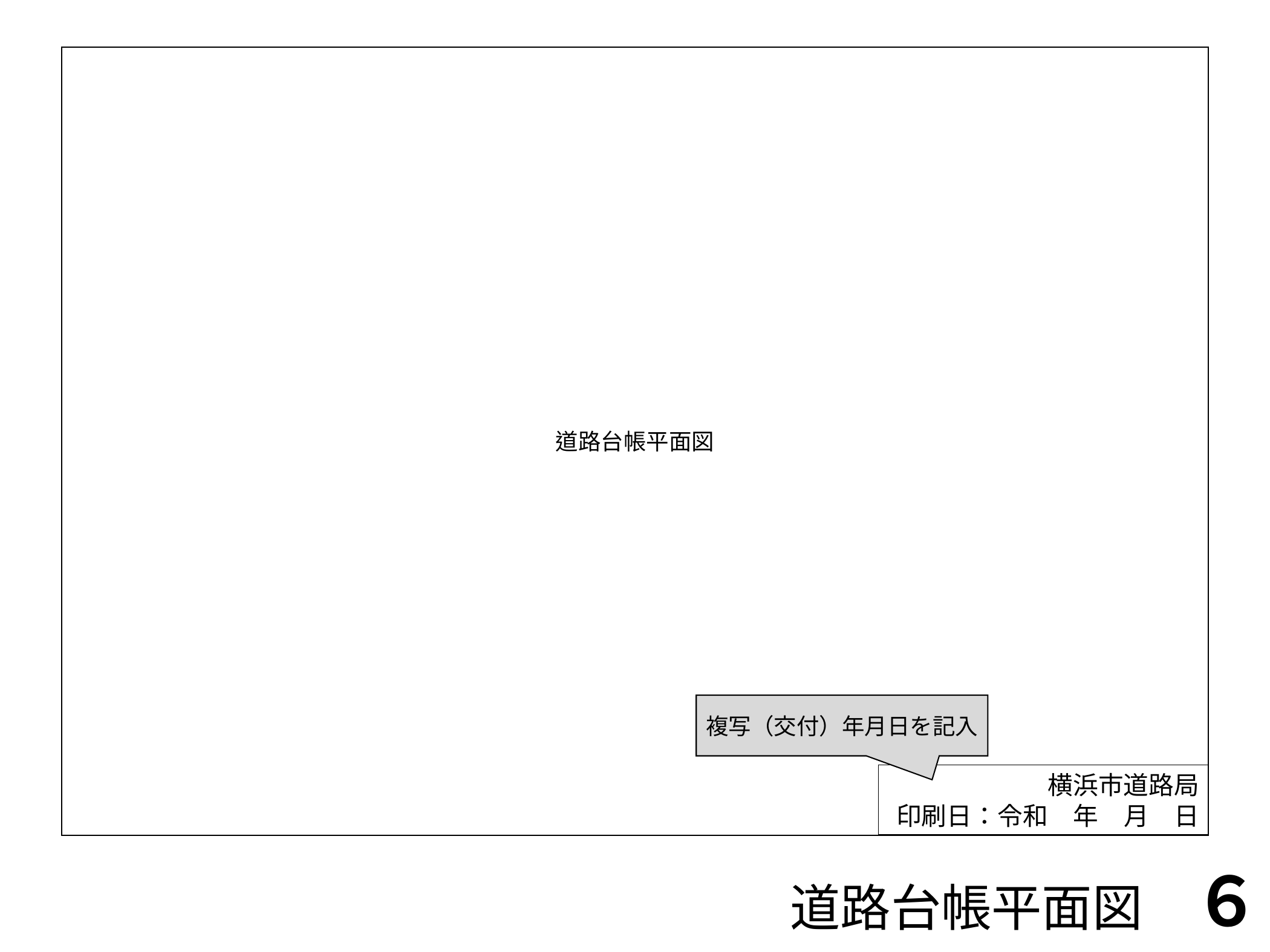

道路台帳平面図
複写（交付）年月日を記入
横浜市道路局
印刷日：令和　年　月　日
道路台帳平面図　６